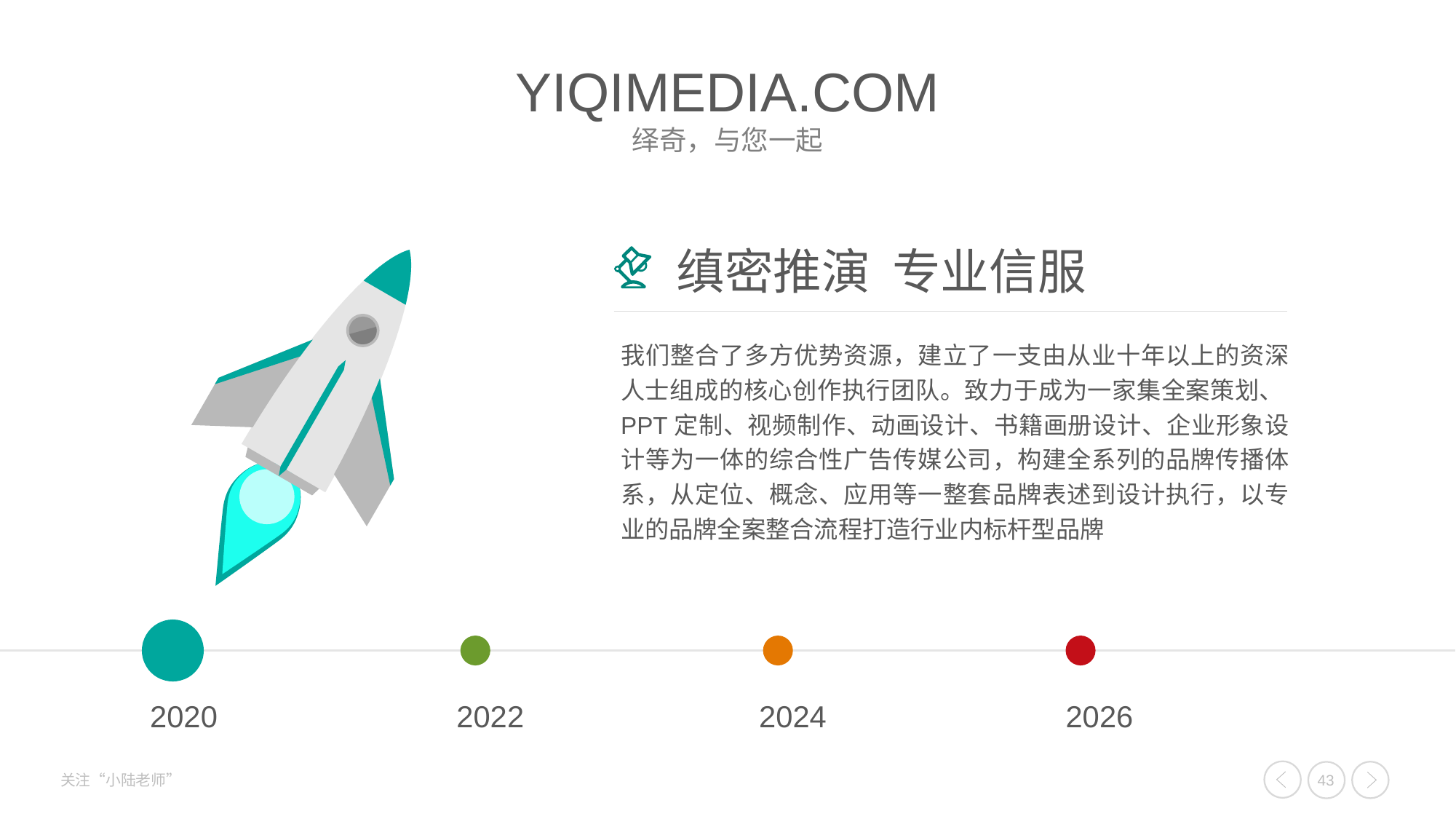

缜密推演  专业信服

我们整合了多方优势资源，建立了一支由从业十年以上的资深人士组成的核心创作执行团队。致力于成为一家集全案策划、PPT定制、视频制作、动画设计、书籍画册设计、企业形象设计等为一体的综合性广告传媒公司，构建全系列的品牌传播体系，从定位、概念、应用等一整套品牌表述到设计执行，以专业的品牌全案整合流程打造行业内标杆型品牌

2020
2022
2024
2026